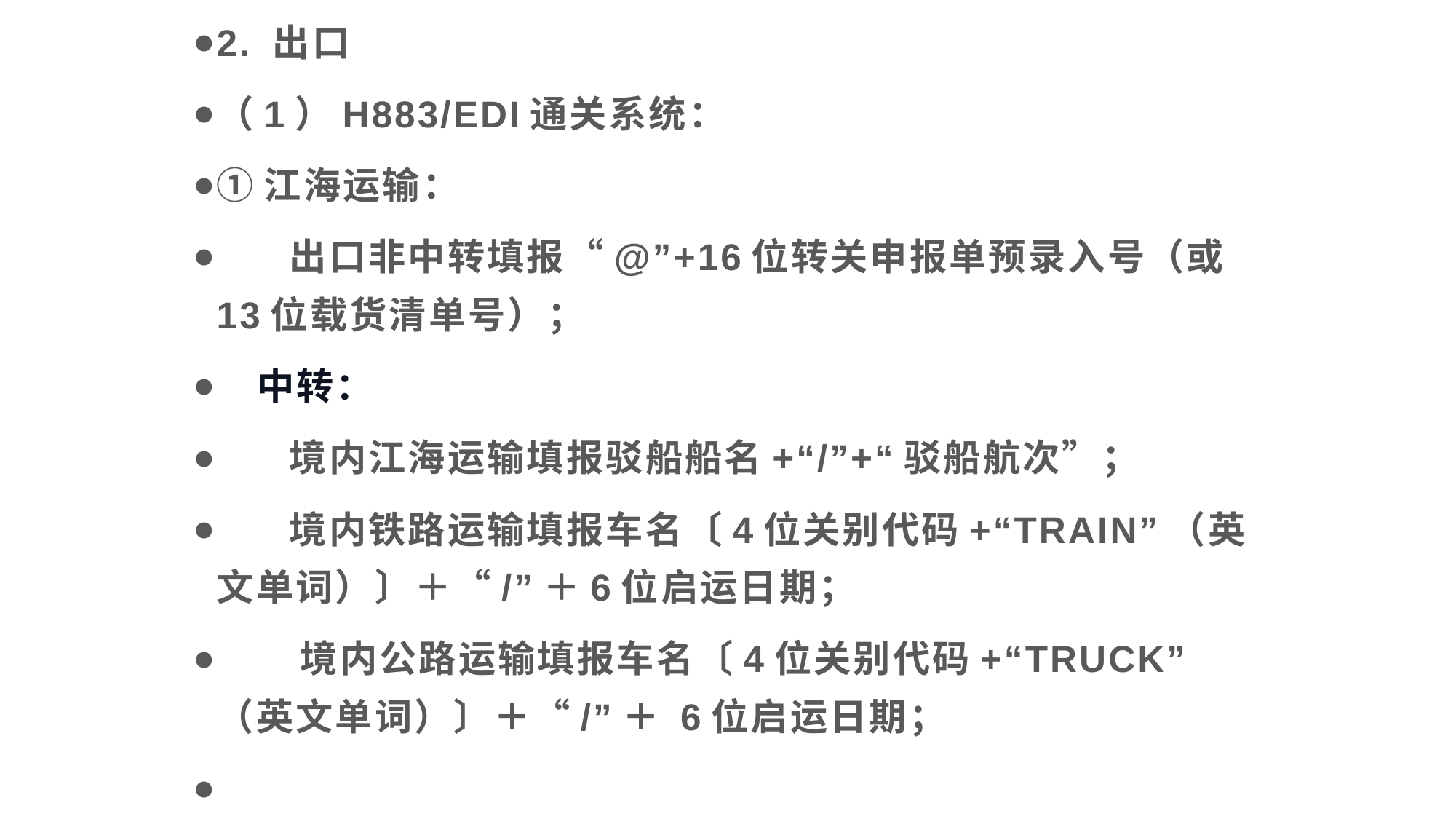

2. 出口
（1）H883/EDI通关系统：
①江海运输：
      出口非中转填报“@”+16位转关申报单预录入号（或13位载货清单号）；
   中转：
      境内江海运输填报驳船船名+“/”+“驳船航次”；
      境内铁路运输填报车名〔4位关别代码+“TRAIN”（英文单词）〕＋“/”＋6位启运日期；
       境内公路运输填报车名〔4位关别代码+“TRUCK”（英文单词）〕＋“/”＋ 6位启运日期；